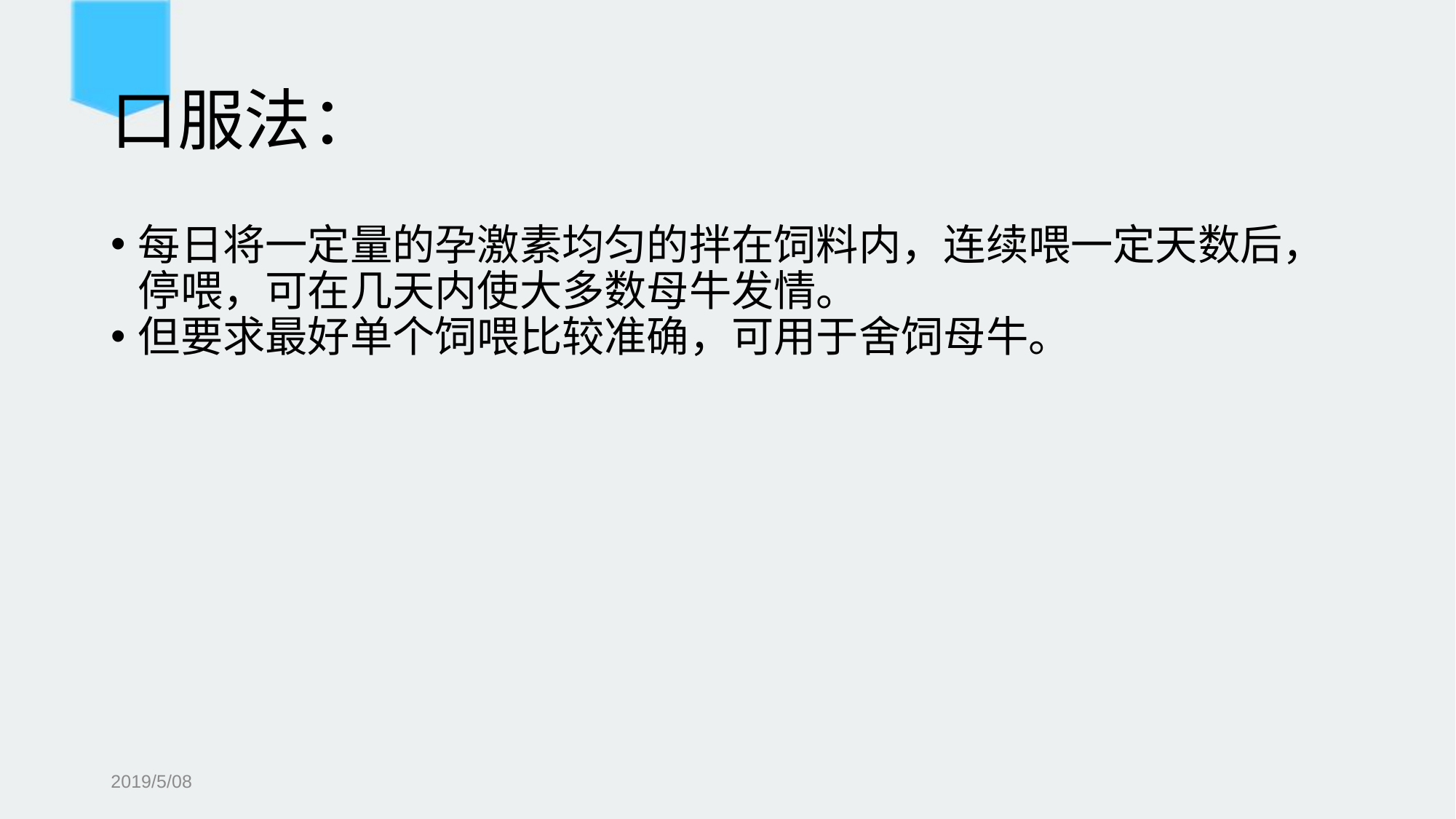

# 口服法：
每日将一定量的孕激素均匀的拌在饲料内，连续喂一定天数后，停喂，可在几天内使大多数母牛发情。
但要求最好单个饲喂比较准确，可用于舍饲母牛。
2019/5/08